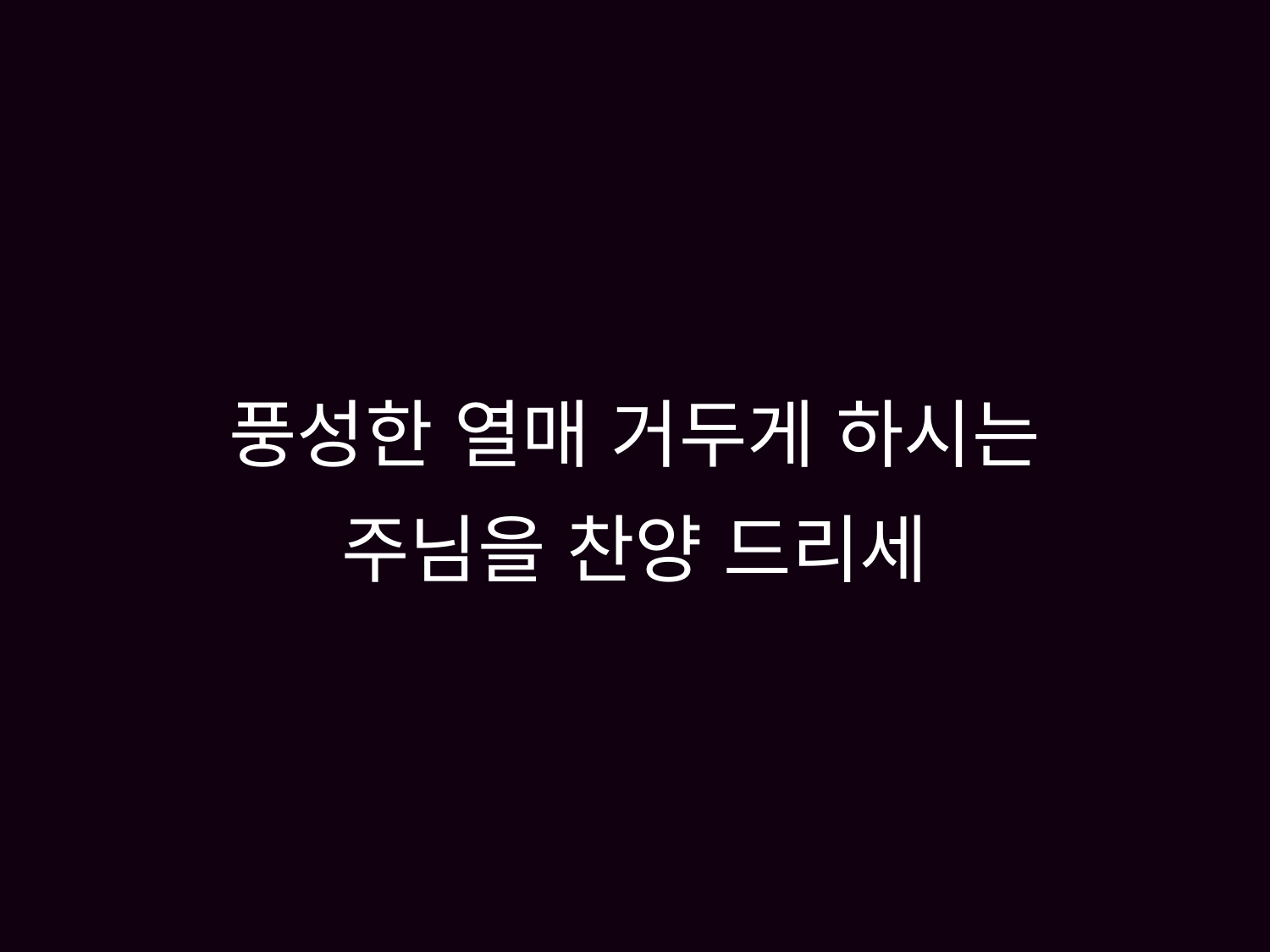

# 풍성한 열매 거두게 하시는 주님을 찬양 드리세